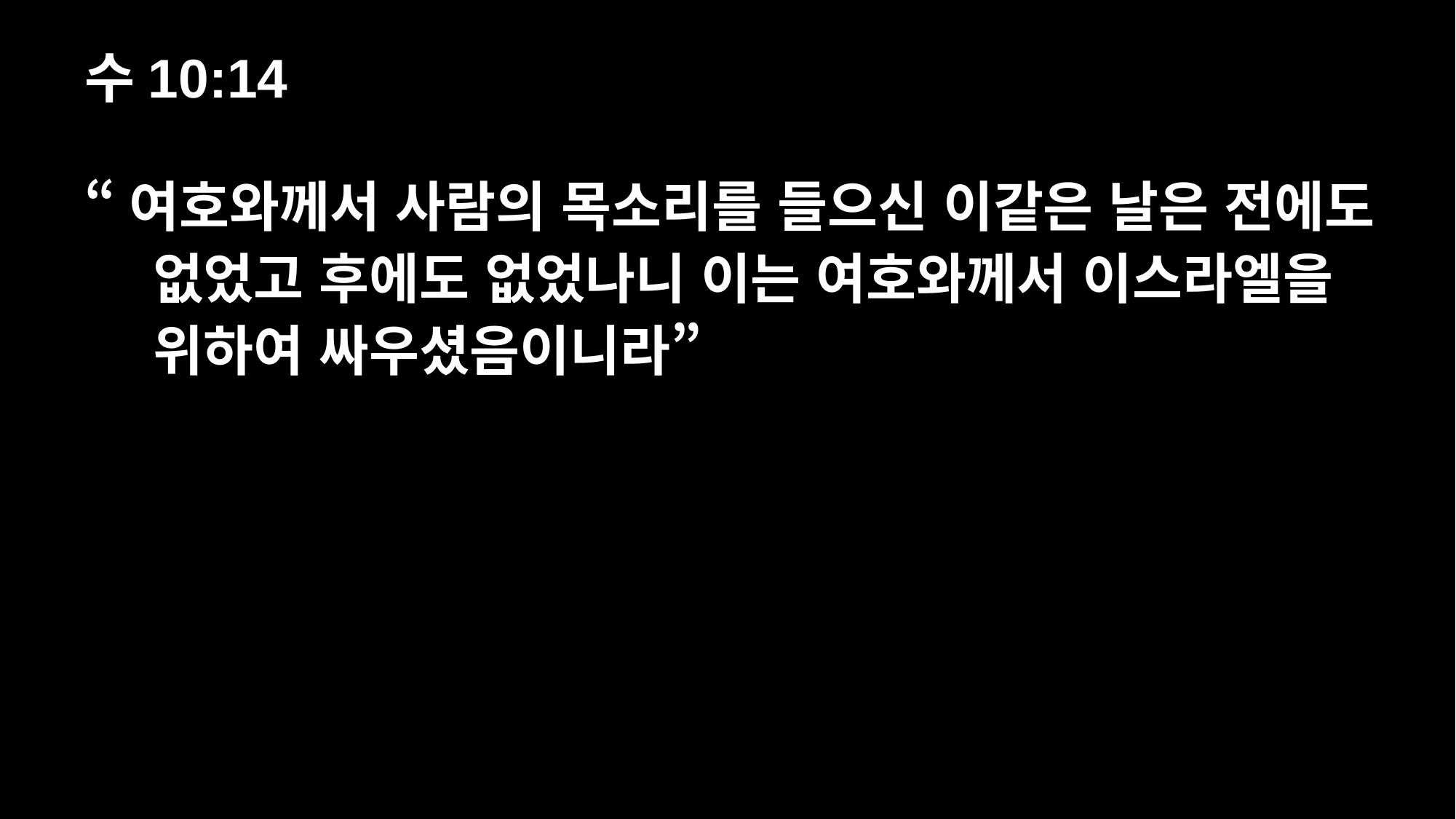

수10:14
“여호와께서 사람의 목소리를 들으신 이같은 날은 전에도 없었고 후에도 없었나니 이는 여호와께서 이스라엘을 위하여 싸우셨음이니라”